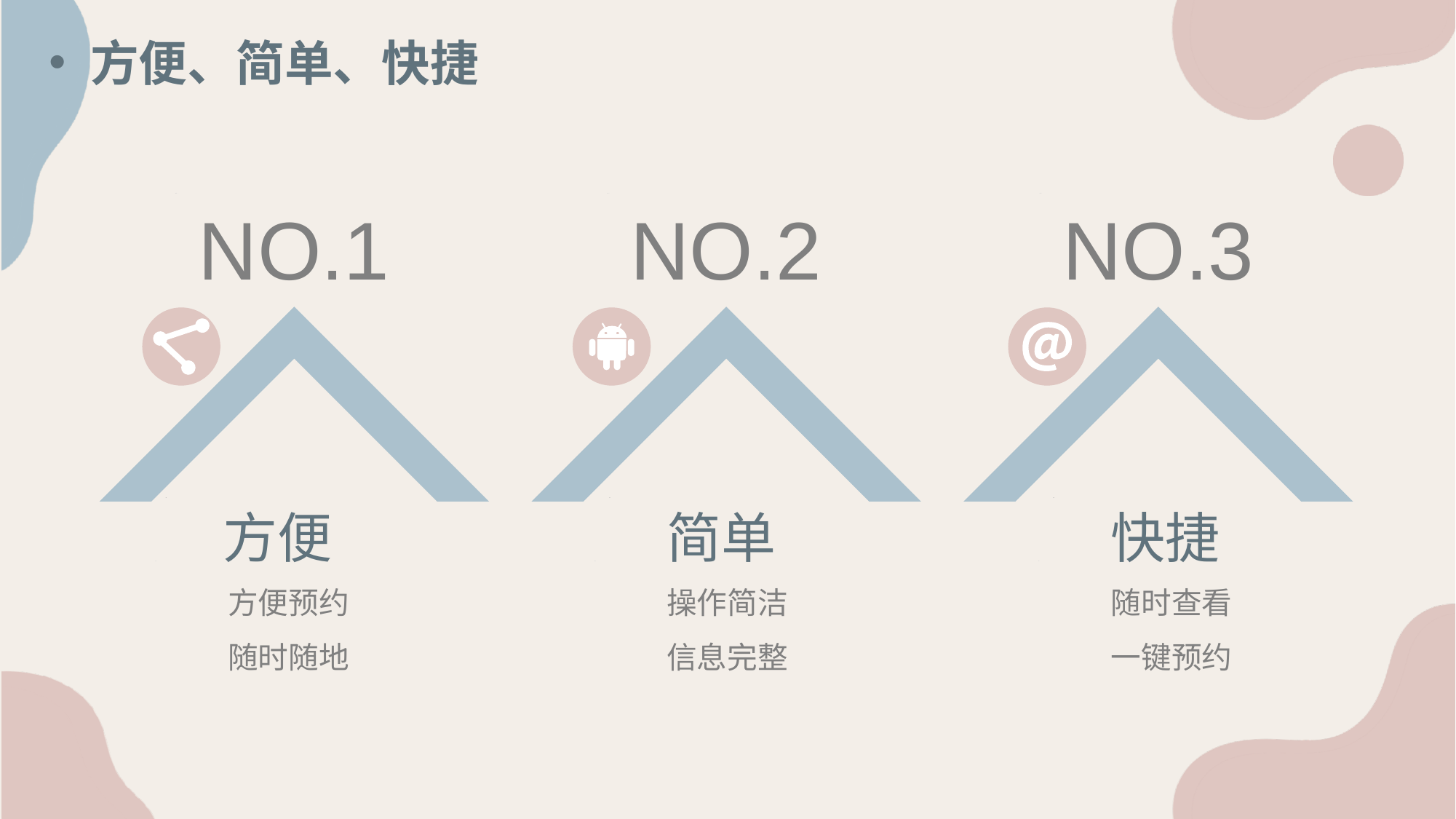

方便、简单、快捷
NO.1
NO.2
NO.3

方便
简单
快捷
方便预约
随时随地
操作简洁
信息完整
随时查看
一键预约